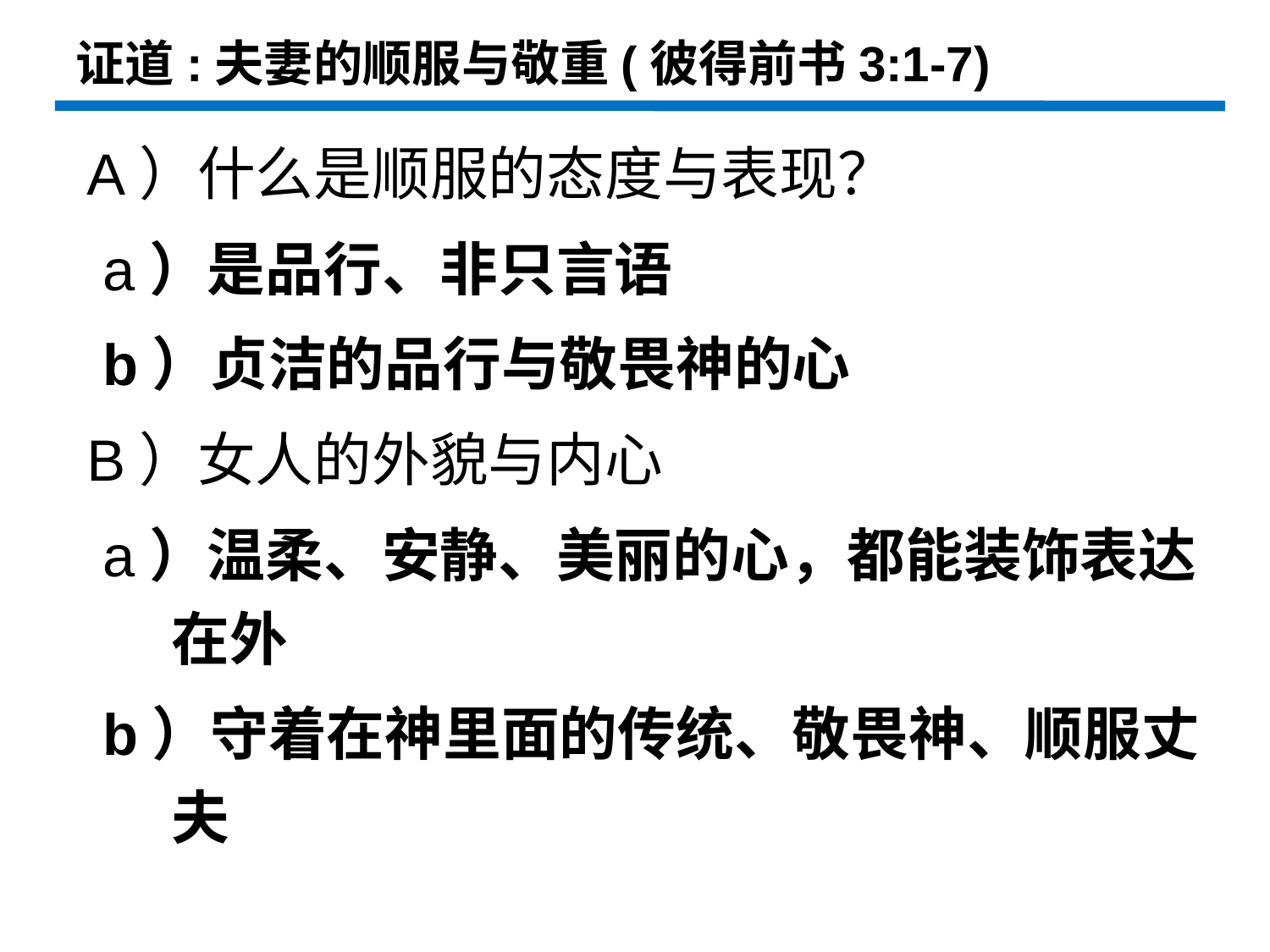

证道:夫妻的顺服与敬重(彼得前书3:1-7)

A）什么是顺服的态度与表现？
 a）是品行、非只言语
 b）贞洁的品行与敬畏神的心
B）女人的外貌与内心
 a）温柔、安静、美丽的心，都能装饰表达在外
 b）守着在神里面的传统、敬畏神、顺服丈夫